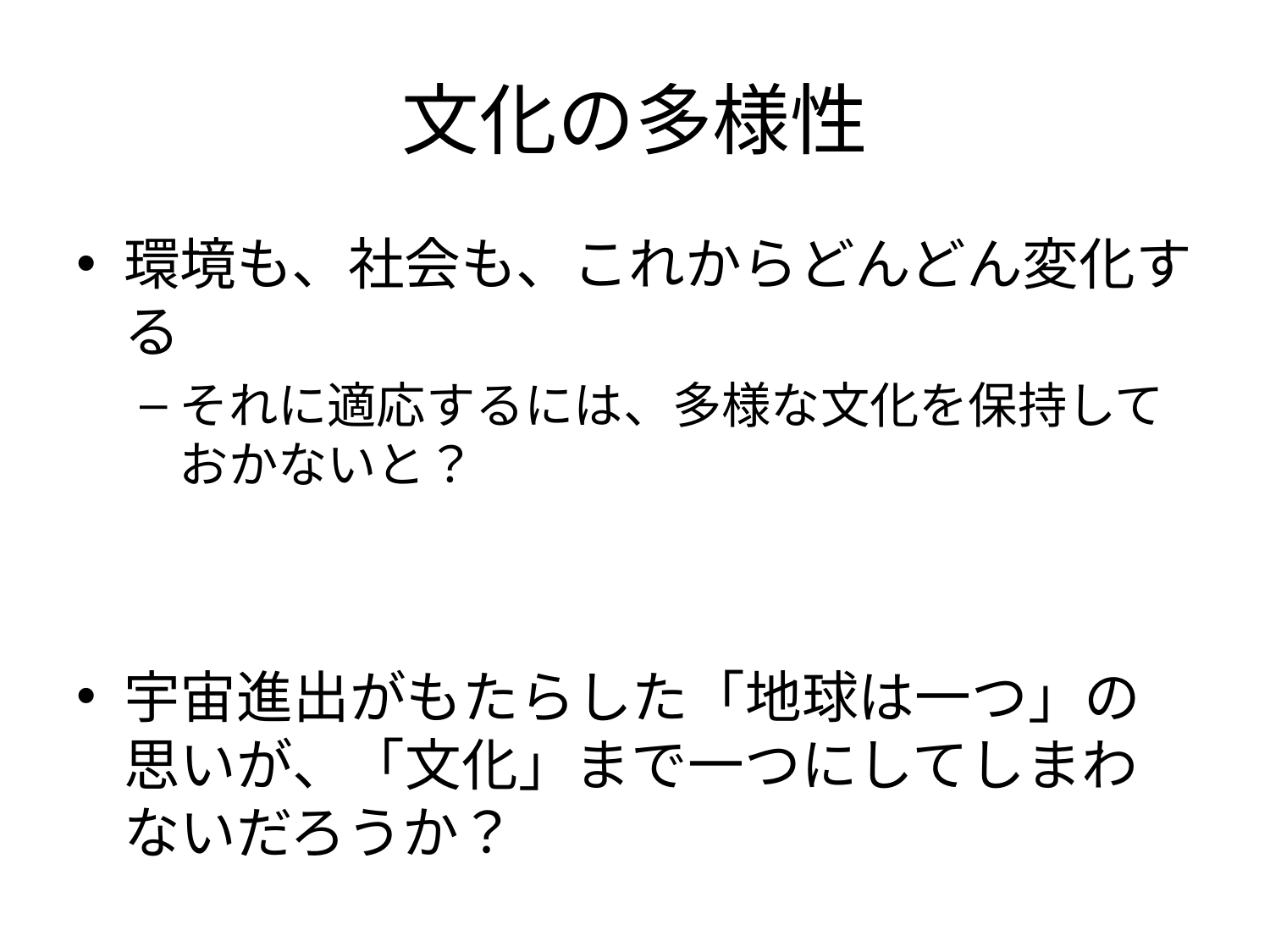

# 文化の多様性
環境も、社会も、これからどんどん変化する
それに適応するには、多様な文化を保持しておかないと？

宇宙進出がもたらした「地球は一つ」の思いが、「文化」まで一つにしてしまわないだろうか？